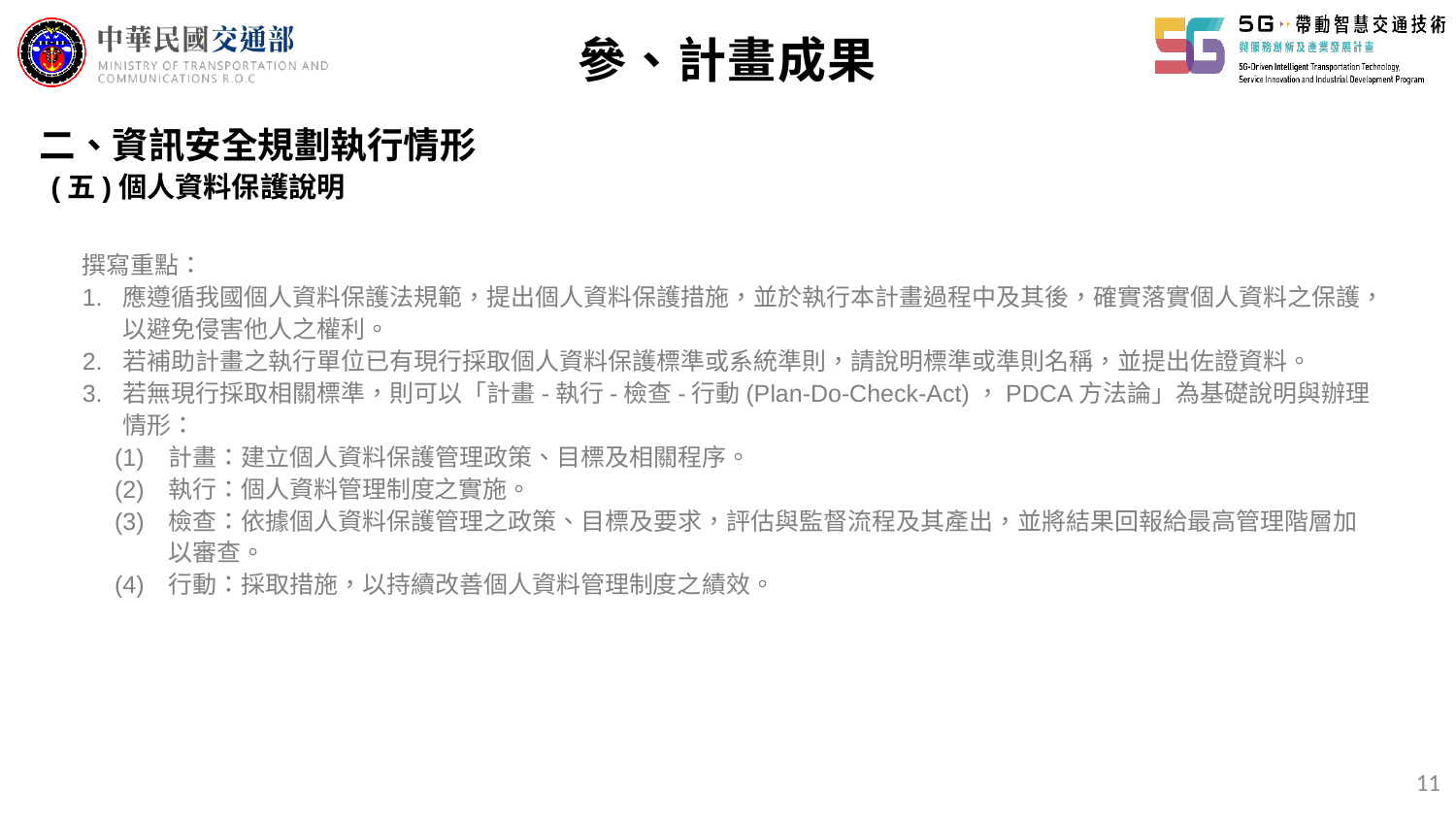

參、計畫成果
二、資訊安全規劃執行情形
(五)個人資料保護說明
撰寫重點：
應遵循我國個人資料保護法規範，提出個人資料保護措施，並於執行本計畫過程中及其後，確實落實個人資料之保護，以避免侵害他人之權利。
若補助計畫之執行單位已有現行採取個人資料保護標準或系統準則，請說明標準或準則名稱，並提出佐證資料。
若無現行採取相關標準，則可以「計畫-執行-檢查-行動(Plan-Do-Check-Act)，PDCA方法論」為基礎說明與辦理情形：
計畫：建立個人資料保護管理政策、目標及相關程序。
執行：個人資料管理制度之實施。
檢查：依據個人資料保護管理之政策、目標及要求，評估與監督流程及其產出，並將結果回報給最高管理階層加以審查。
行動：採取措施，以持續改善個人資料管理制度之績效。
11